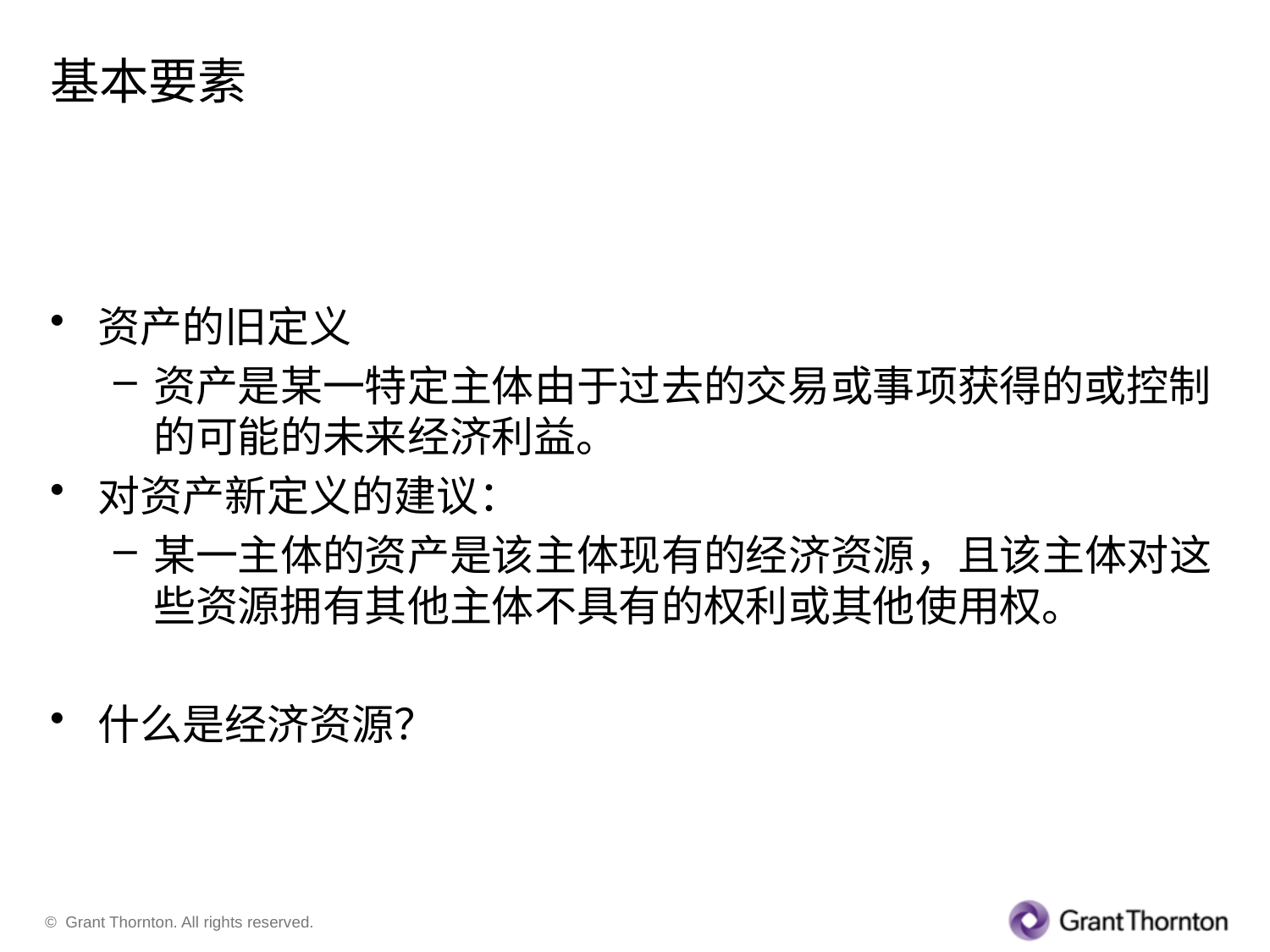

# 基本要素
资产的旧定义
资产是某一特定主体由于过去的交易或事项获得的或控制的可能的未来经济利益。
对资产新定义的建议：
某一主体的资产是该主体现有的经济资源，且该主体对这些资源拥有其他主体不具有的权利或其他使用权。

什么是经济资源？